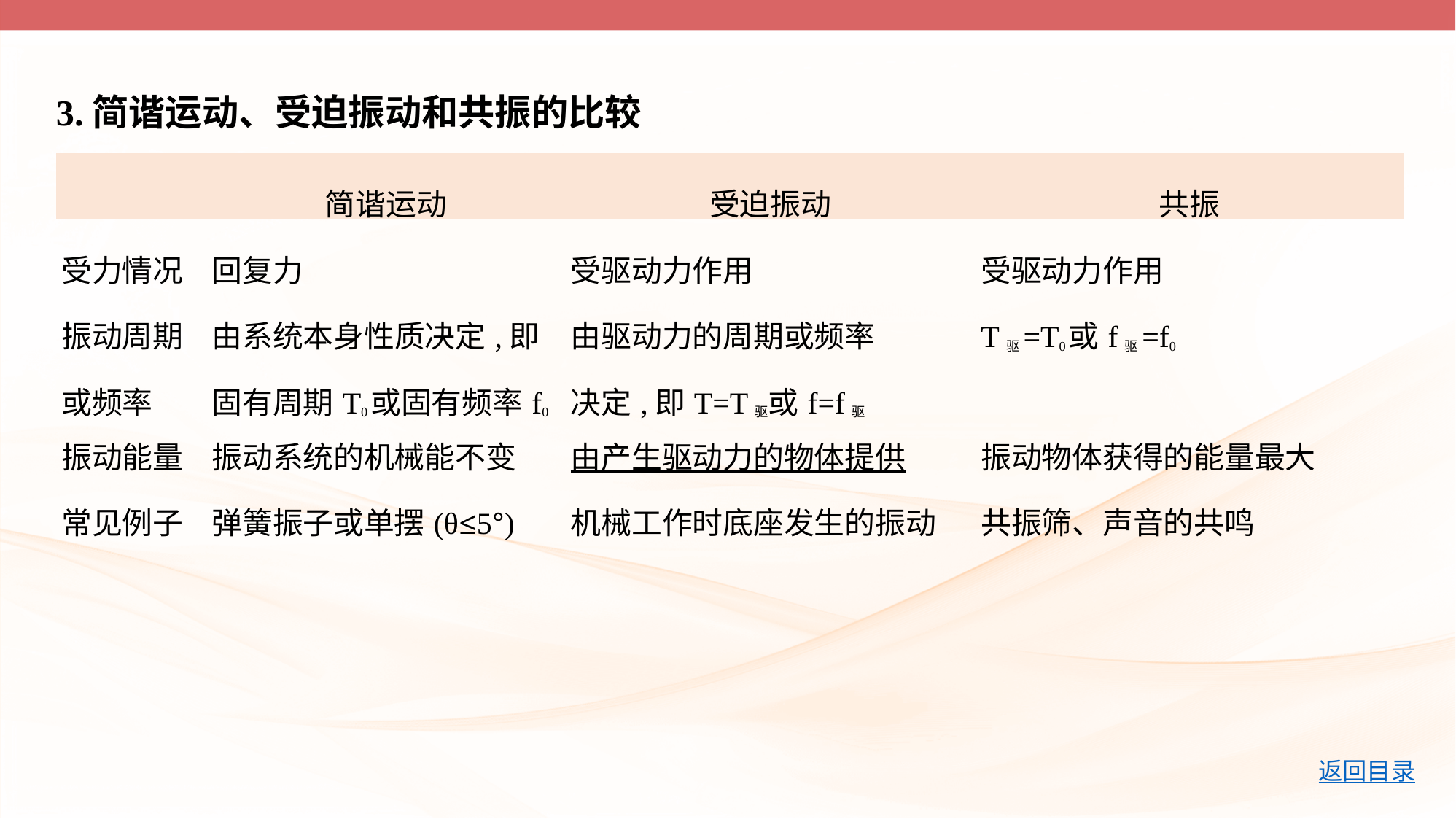

3.简谐运动、受迫振动和共振的比较
|  | 简谐运动 | 受迫振动 | 共振 |
| --- | --- | --- | --- |
| 受力情况 | 回复力 | 受驱动力作用 | 受驱动力作用 |
| 振动周期 或频率 | 由系统本身性质决定,即 固有周期T0或固有频率f0 | 由驱动力的周期或频率 决定,即T=T驱或f=f驱 | T驱=T0或f驱=f0 |
| 振动能量 | 振动系统的机械能不变 | 由产生驱动力的物体提供 | 振动物体获得的能量最大 |
| 常见例子 | 弹簧振子或单摆(θ≤5°) | 机械工作时底座发生的振动 | 共振筛、声音的共鸣 |